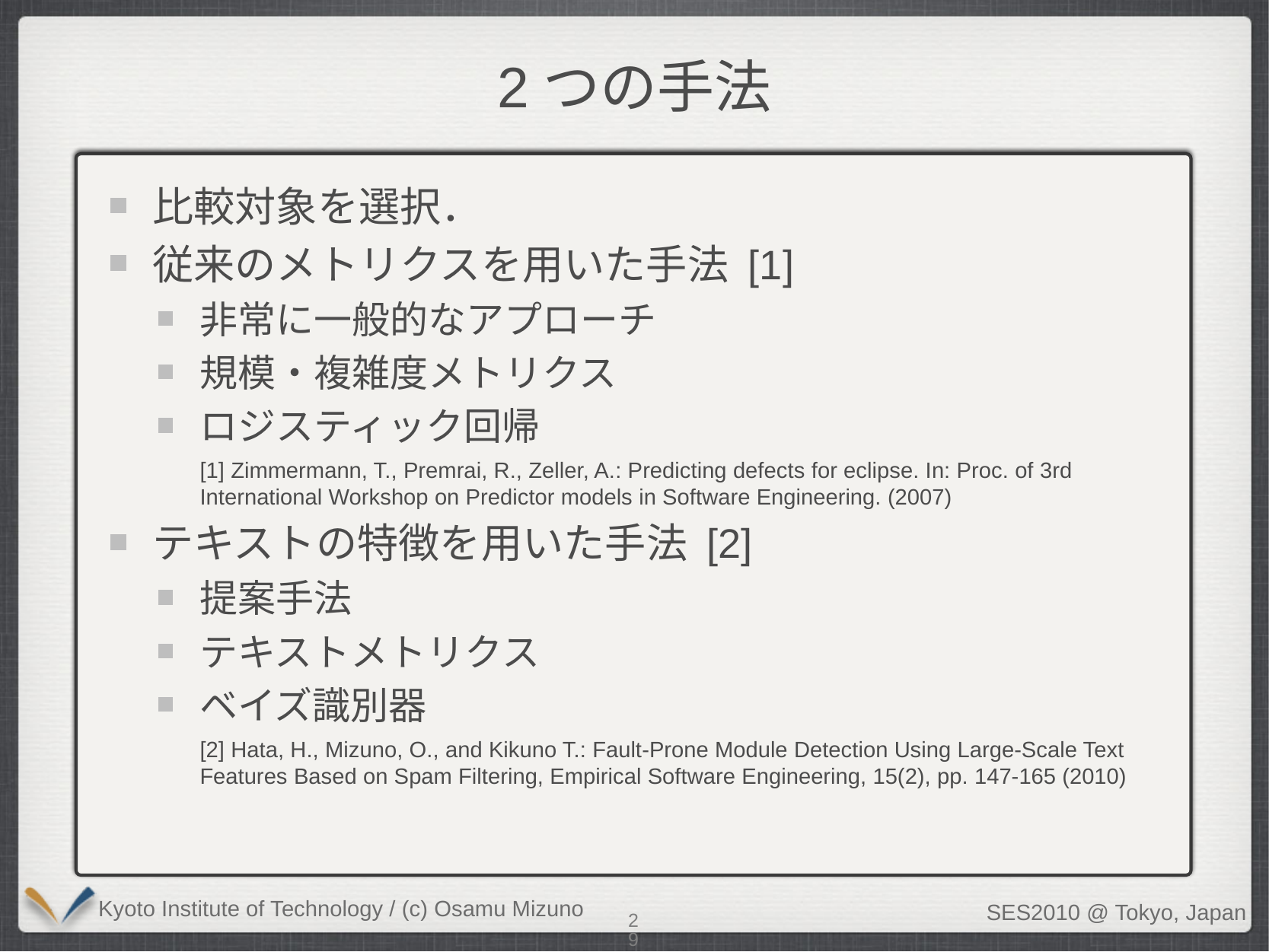

# 2つの手法
比較対象を選択．
従来のメトリクスを用いた手法 [1]
非常に一般的なアプローチ
規模・複雑度メトリクス
ロジスティック回帰
	[1] Zimmermann, T., Premrai, R., Zeller, A.: Predicting defects for eclipse. In: Proc. of 3rd International Workshop on Predictor models in Software Engineering. (2007)
テキストの特徴を用いた手法 [2]
提案手法
テキストメトリクス
ベイズ識別器
	[2] Hata, H., Mizuno, O., and Kikuno T.: Fault-Prone Module Detection Using Large-Scale Text Features Based on Spam Filtering, Empirical Software Engineering, 15(2), pp. 147-165 (2010)
29